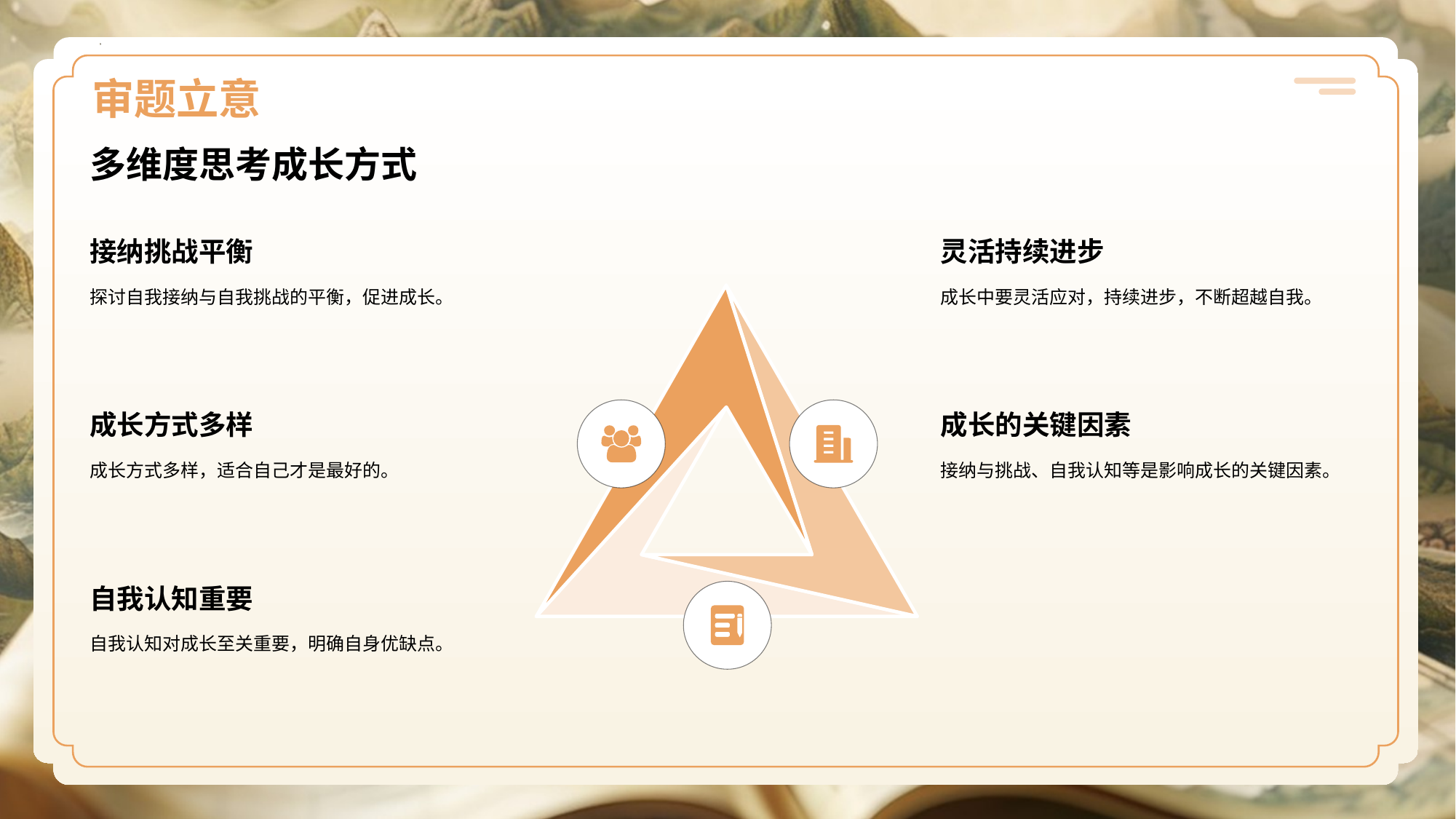

# 审题立意
多维度思考成长方式
接纳挑战平衡
探讨自我接纳与自我挑战的平衡，促进成长。
灵活持续进步
成长中要灵活应对，持续进步，不断超越自我。

成长方式多样
成长方式多样，适合自己才是最好的。
成长的关键因素
接纳与挑战、自我认知等是影响成长的关键因素。

自我认知重要
自我认知对成长至关重要，明确自身优缺点。